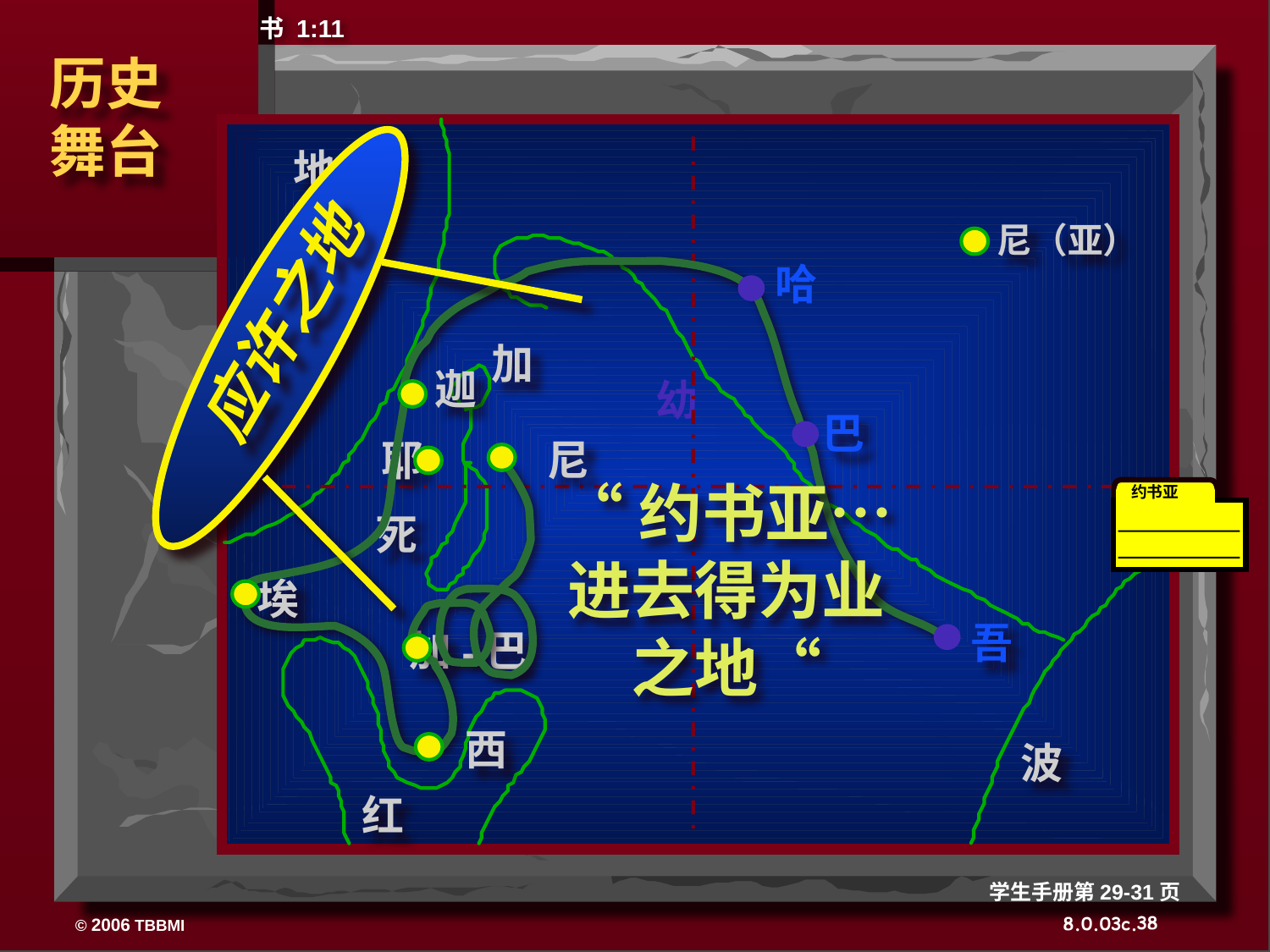

书 1:11

 历史
 舞台

应许之地

地

尼（亚）

哈

加
迦

幼

巴

耶
尼

约书亚

“约书亚…
进去得为业
之地“

死

埃

吾
加-巴

西
波

红
学生手册第29-31页
38